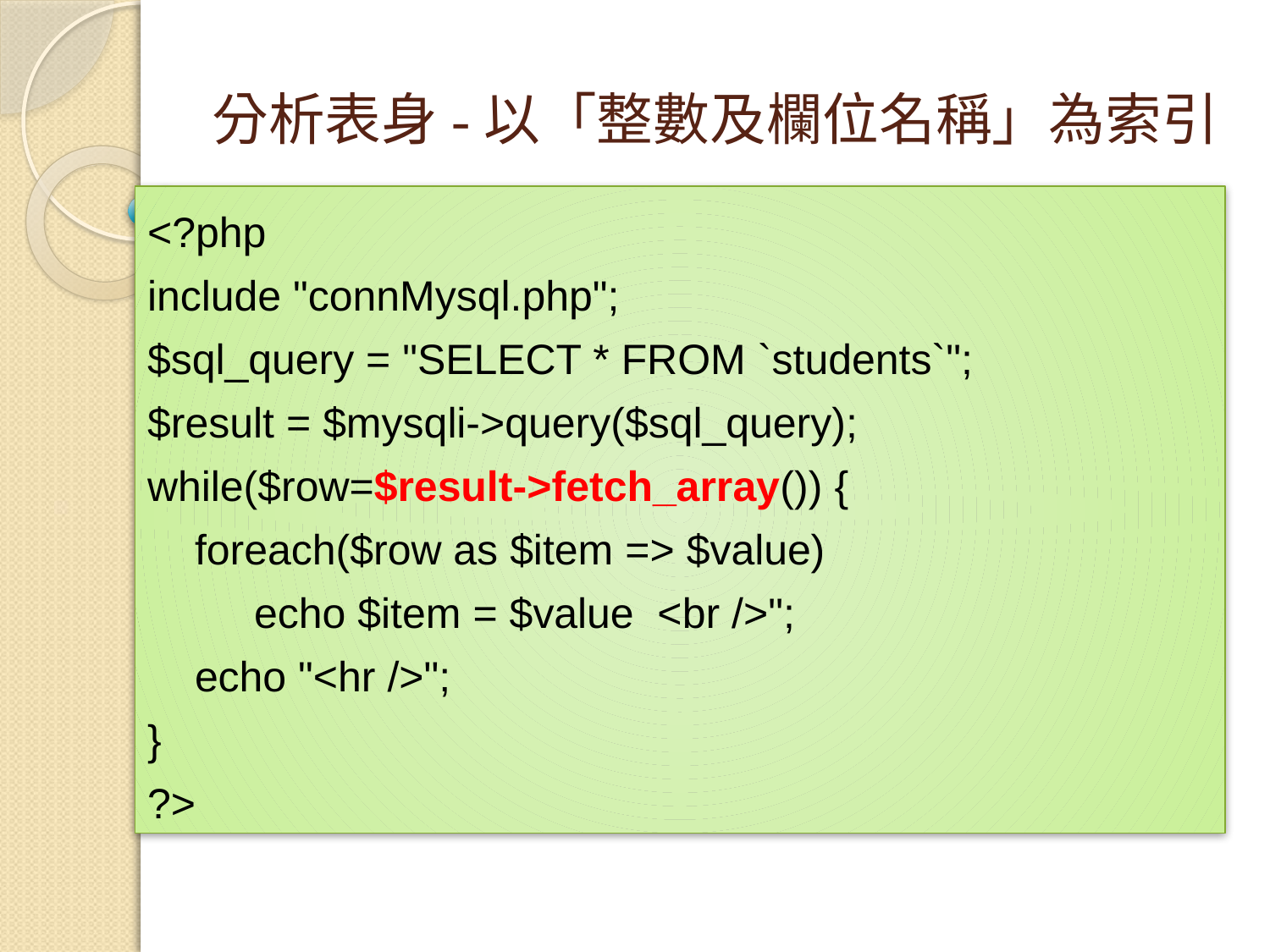

分析表身-以「整數及欄位名稱」為索引
<?php
include "connMysql.php";
$sql_query = "SELECT * FROM `students`";
$result = $mysqli->query($sql_query);
while($row=$result->fetch_array()) {
    foreach($row as $item => $value)
         echo $item = $value  <br />";
    echo "<hr />";
}
?>